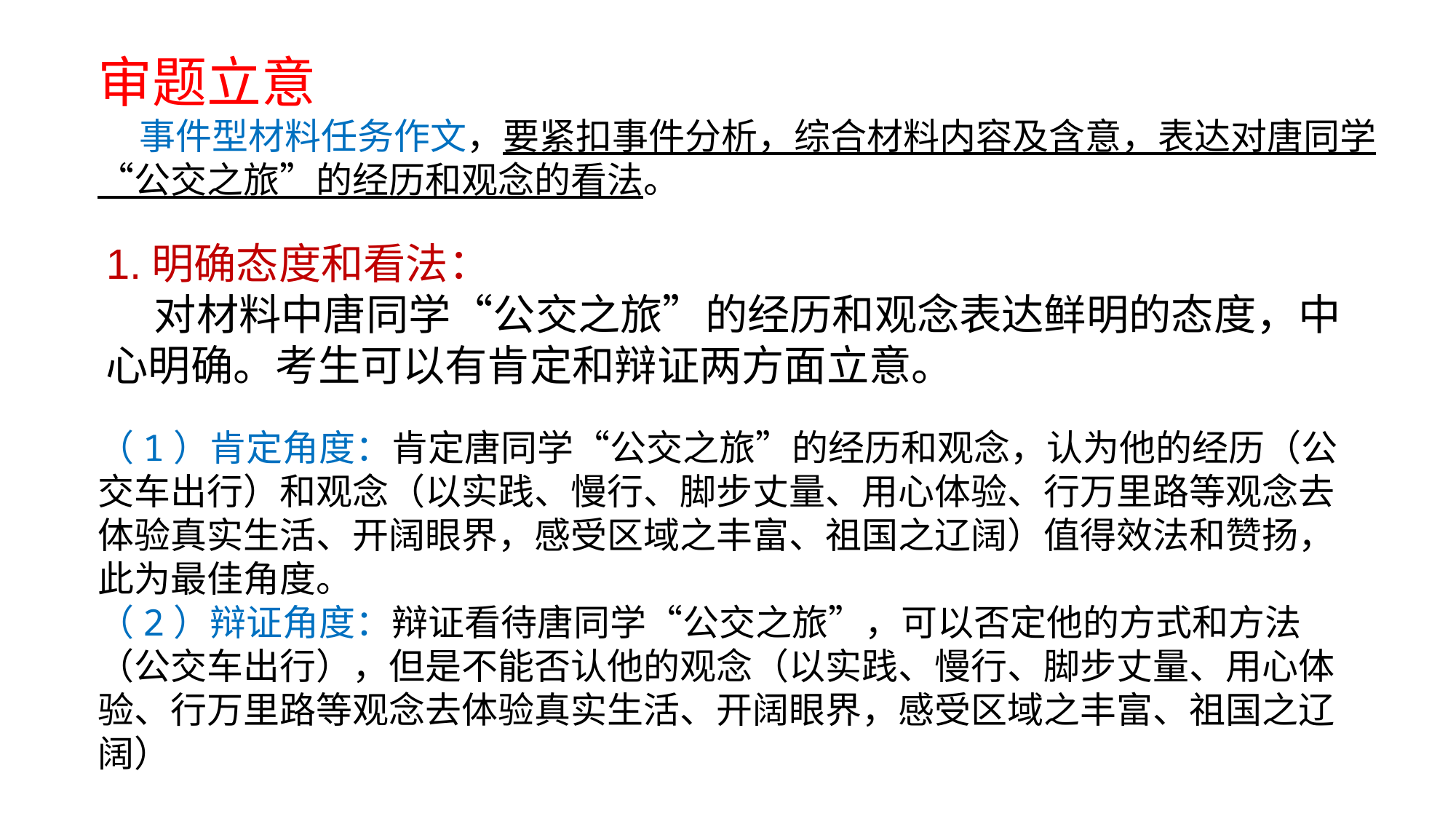

审题立意
    事件型材料任务作文，要紧扣事件分析，综合材料内容及含意，表达对唐同学“公交之旅”的经历和观念的看法。
1.明确态度和看法：
    对材料中唐同学“公交之旅”的经历和观念表达鲜明的态度，中心明确。考生可以有肯定和辩证两方面立意。
（1）肯定角度：肯定唐同学“公交之旅”的经历和观念，认为他的经历（公交车出行）和观念（以实践、慢行、脚步丈量、用心体验、行万里路等观念去体验真实生活、开阔眼界，感受区域之丰富、祖国之辽阔）值得效法和赞扬，此为最佳角度。
（2）辩证角度：辩证看待唐同学“公交之旅”，可以否定他的方式和方法（公交车出行），但是不能否认他的观念（以实践、慢行、脚步丈量、用心体验、行万里路等观念去体验真实生活、开阔眼界，感受区域之丰富、祖国之辽阔）